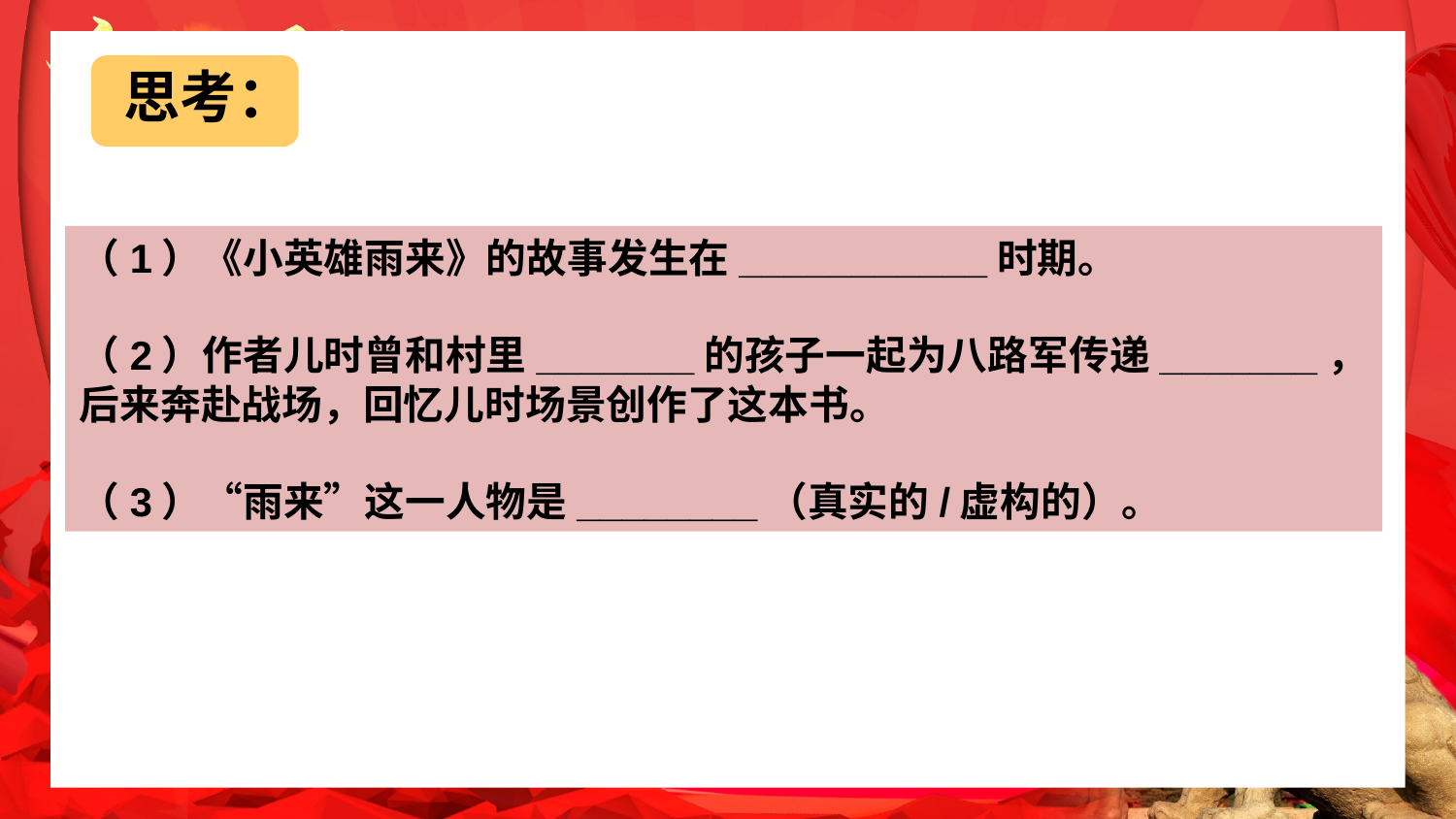

思考：

（1）《小英雄雨来》的故事发生在___________时期。

（2）作者儿时曾和村里_______的孩子一起为八路军传递_______，
后来奔赴战场，回忆儿时场景创作了这本书。

（3）“雨来”这一人物是________（真实的/虚构的）。